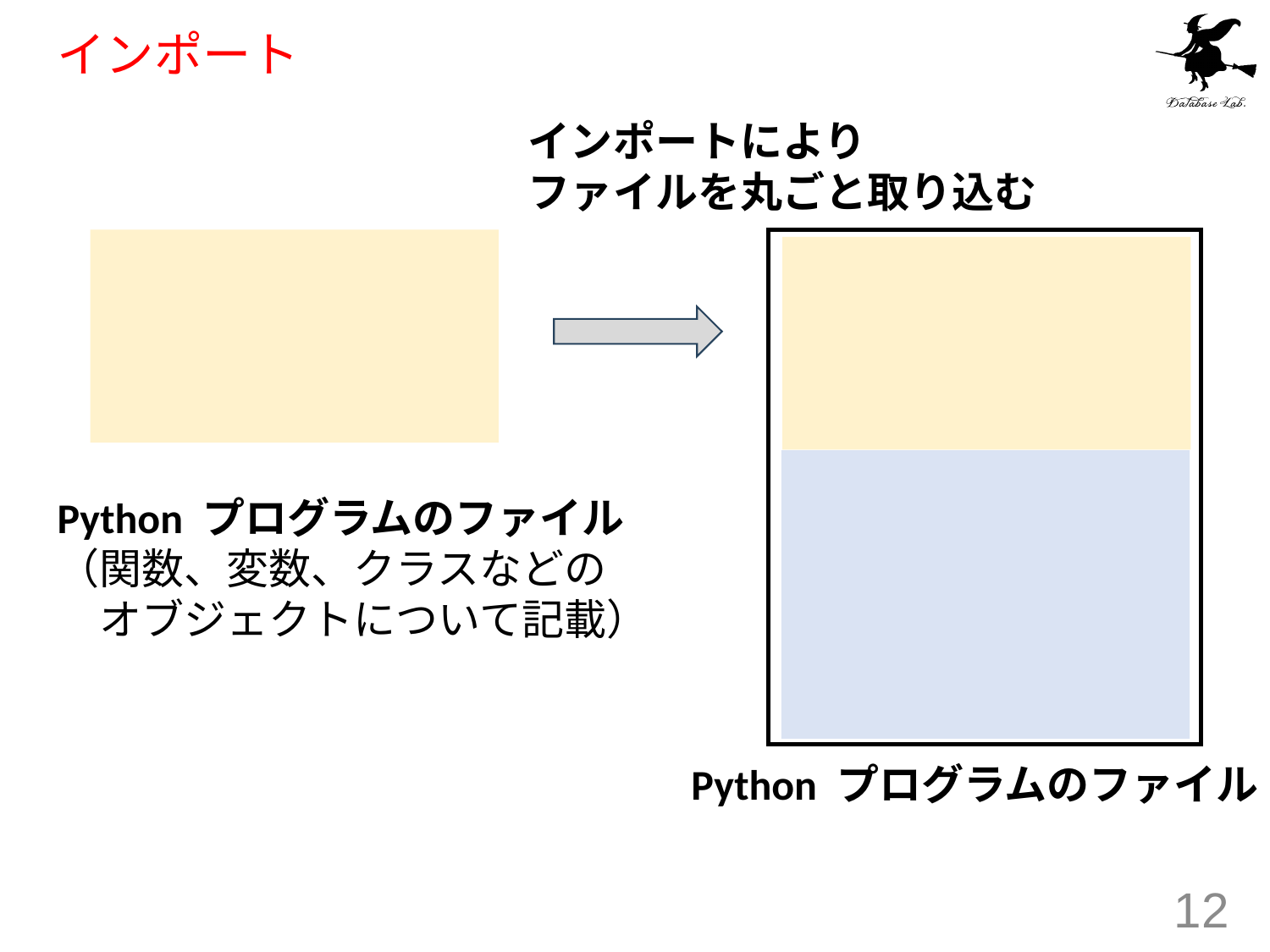

# インポート
インポートにより
ファイルを丸ごと取り込む

Python プログラムのファイル
（関数、変数、クラスなどの
　オブジェクトについて記載）
Python プログラムのファイル
12